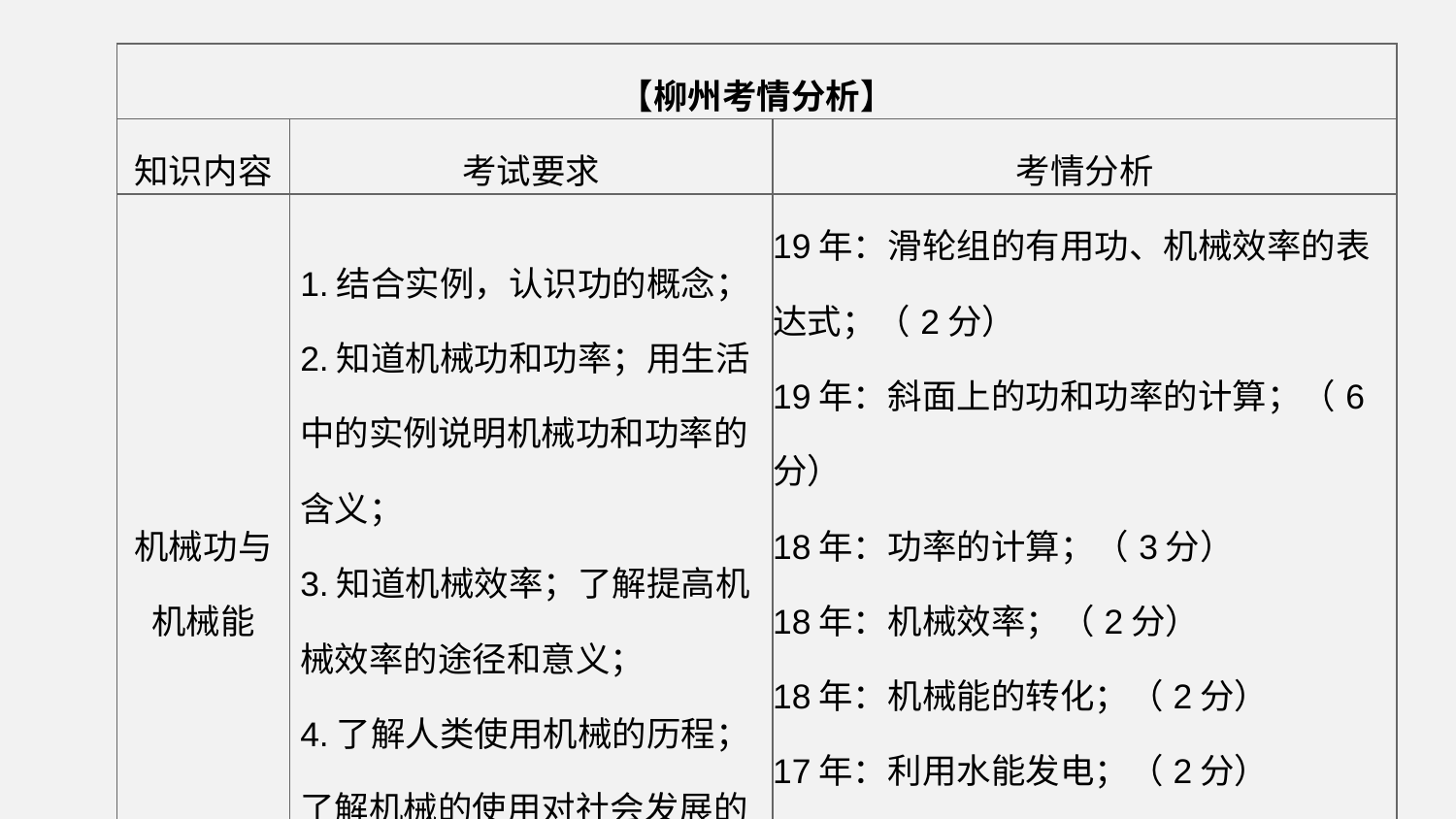

| 【柳州考情分析】 |  |  |
| --- | --- | --- |
| 知识内容 | 考试要求 | 考情分析 |
| 机械功与 机械能 | 1.结合实例，认识功的概念； 2.知道机械功和功率；用生活中的实例说明机械功和功率的含义； 3.知道机械效率；了解提高机械效率的途径和意义； 4.了解人类使用机械的历程；了解机械的使用对社会发展的作用； | 19年：滑轮组的有用功、机械效率的表达式；（2分）　 19年：斜面上的功和功率的计算；（6分） 18年：功率的计算；（3分） 18年：机械效率；（2分） 18年：机械能的转化；（2分） 17年：利用水能发电；（2分） 17年：力是否做功的判断；（3分） 17年：重力做功；（1分） |